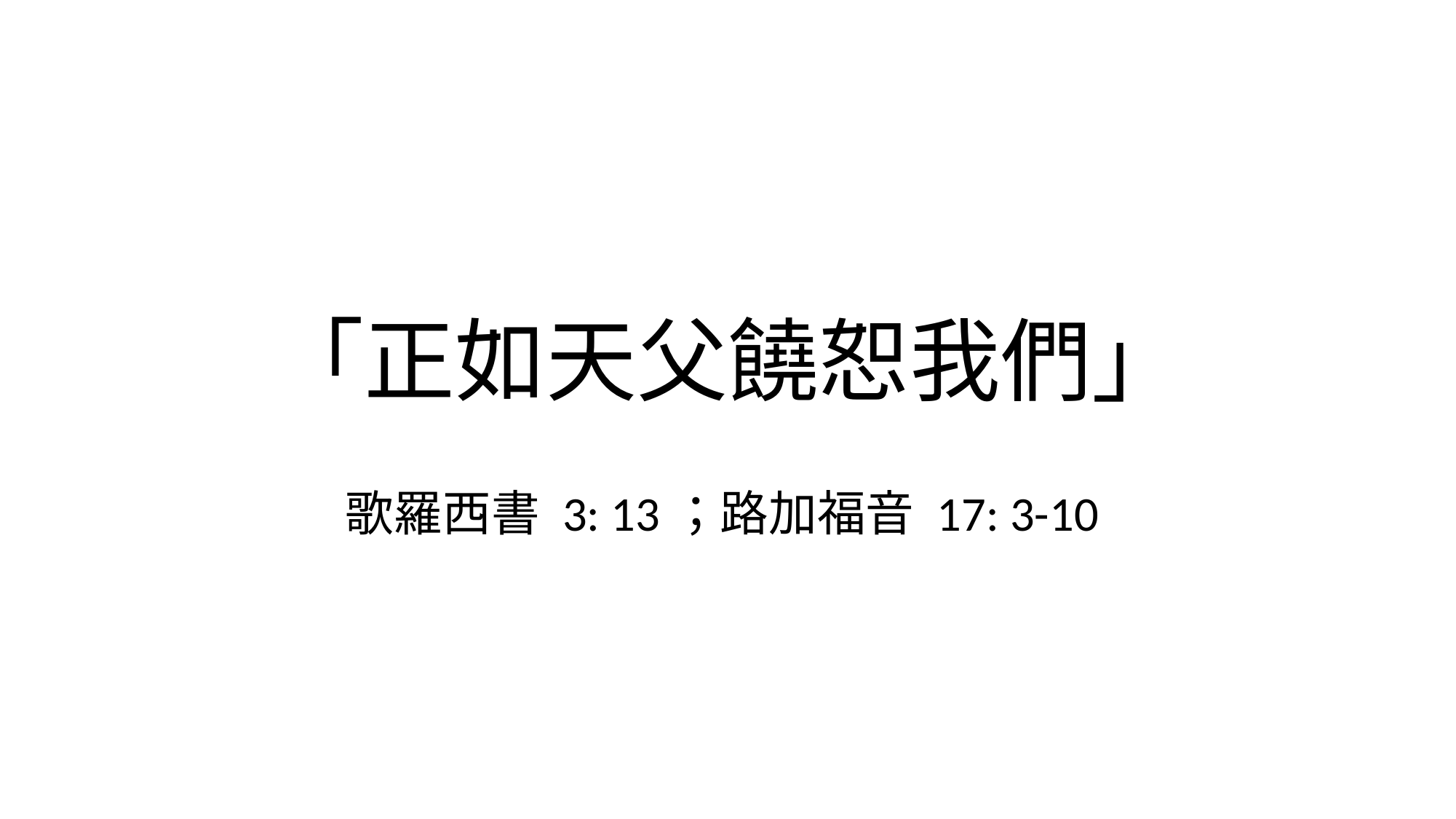

# 「正如天父饒恕我們」
歌羅西書 3: 13；路加福音 17: 3-10